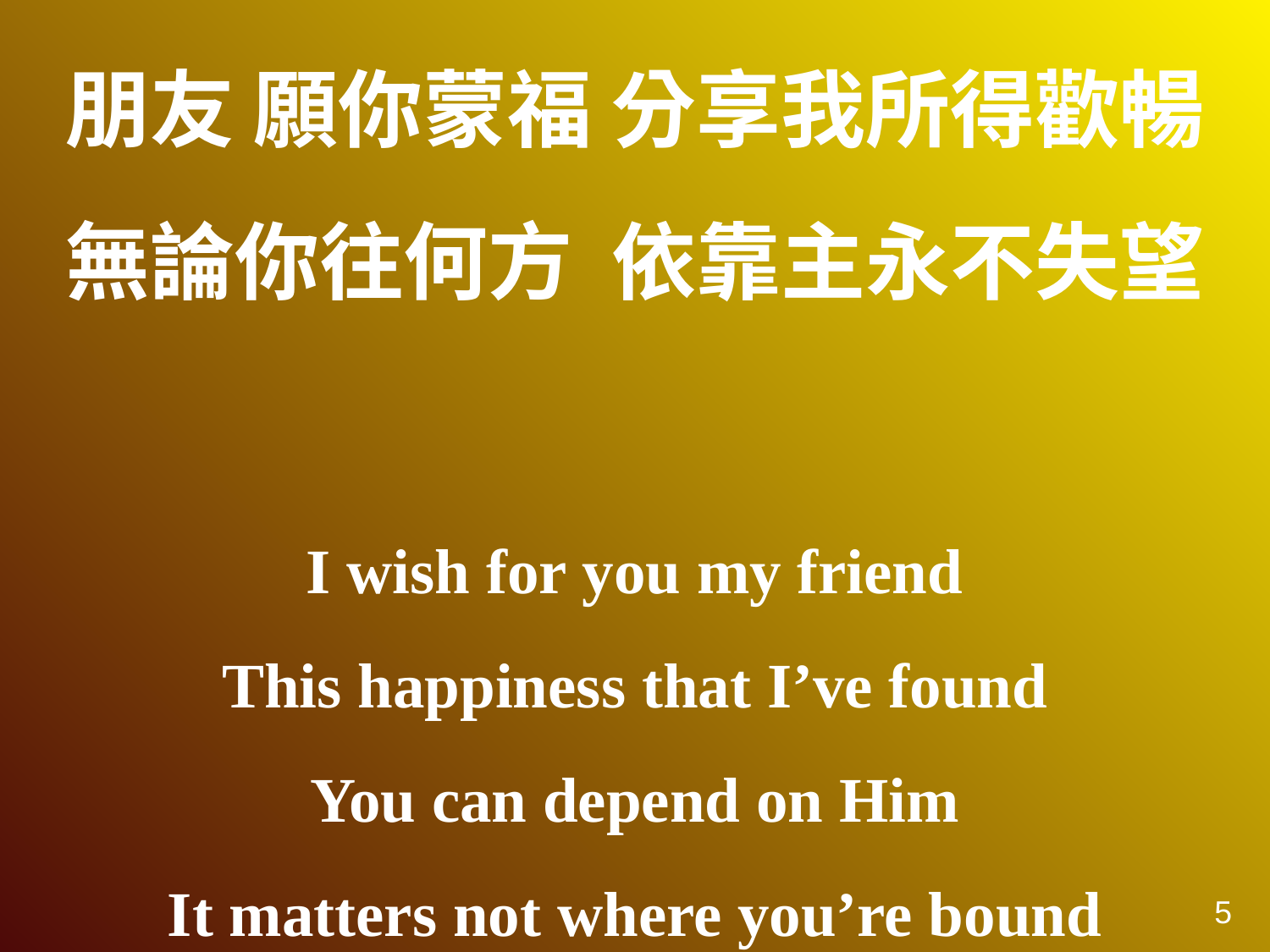

朋友 願你蒙福 分享我所得歡暢
無論你往何方  依靠主永不失望
I wish for you my friend
This happiness that I’ve found
You can depend on Him
It matters not where you’re bound
5